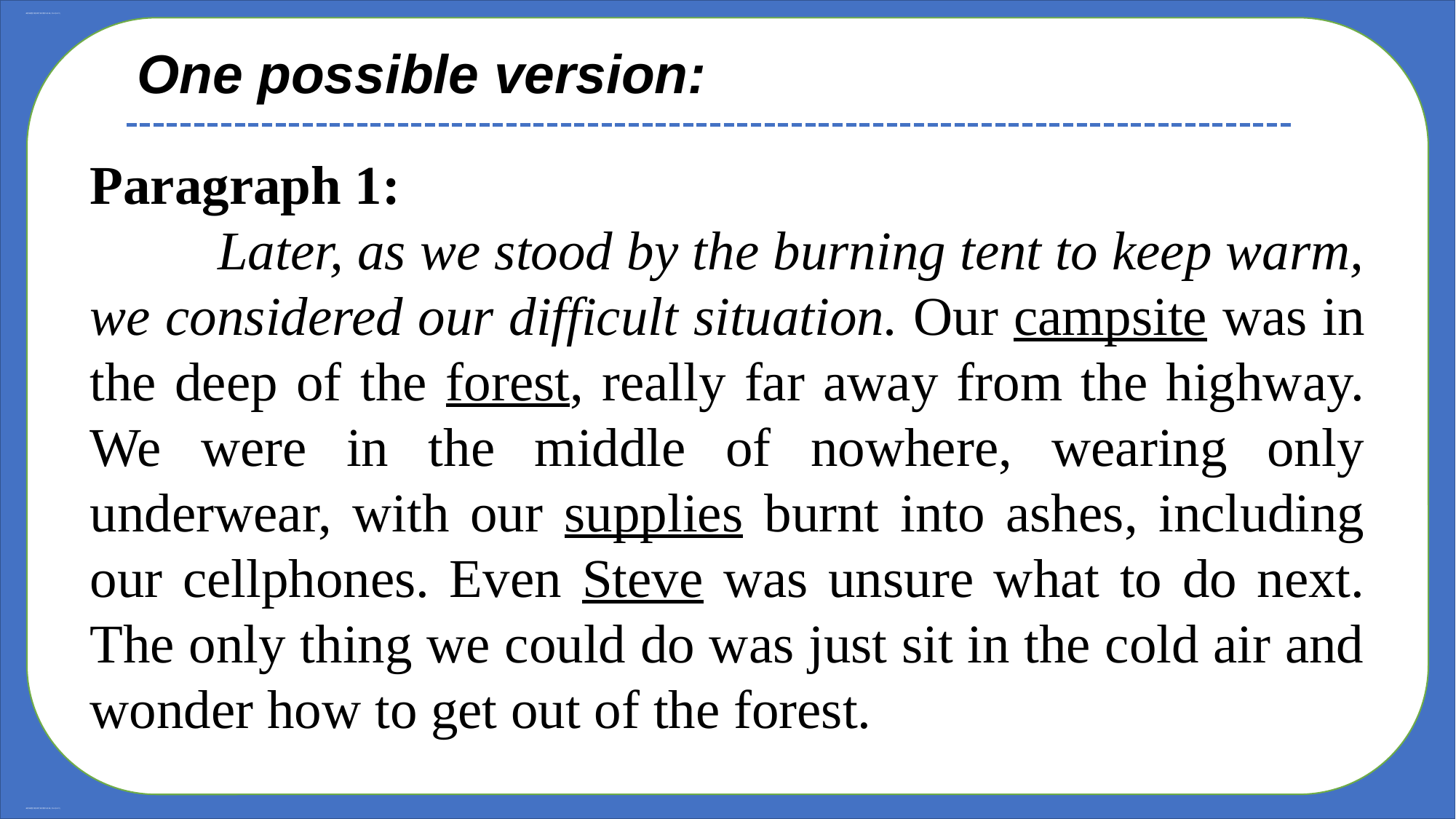

高考新题型“读后续写”英文教学公开课(共42张PPT)

One possible version:
Paragraph 1:
         Later, as we stood by the burning tent to keep warm, we considered our difficult situation. Our campsite was in the deep of the forest, really far away from the highway. We were in the middle of nowhere, wearing only underwear, with our supplies burnt into ashes, including our cellphones. Even Steve was unsure what to do next. The only thing we could do was just sit in the cold air and wonder how to get out of the forest.
高考新题型“读后续写”英文教学公开课(共42张PPT)